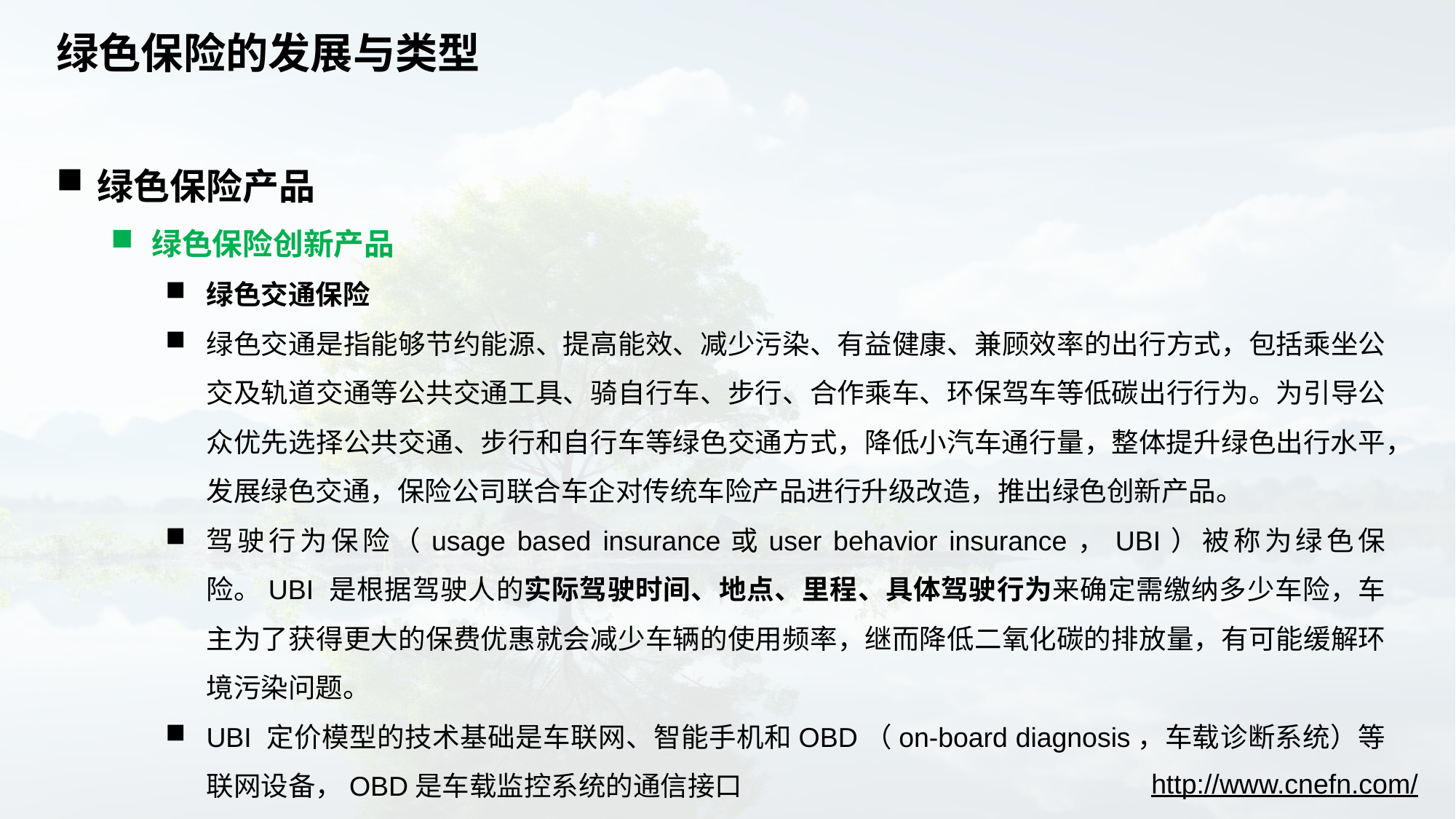

# 绿色保险的发展与类型
绿色保险产品
绿色保险创新产品
绿色交通保险
绿色交通是指能够节约能源、提高能效、减少污染、有益健康、兼顾效率的出行方式，包括乘坐公交及轨道交通等公共交通工具、骑自行车、步行、合作乘车、环保驾车等低碳出行行为。为引导公众优先选择公共交通、步行和自行车等绿色交通方式，降低小汽车通行量，整体提升绿色出行水平，发展绿色交通，保险公司联合车企对传统车险产品进行升级改造，推出绿色创新产品。
驾驶行为保险（usage based insurance或user behavior insurance，UBI）被称为绿色保险。UBI 是根据驾驶人的实际驾驶时间、地点、里程、具体驾驶行为来确定需缴纳多少车险，车主为了获得更大的保费优惠就会减少车辆的使用频率，继而降低二氧化碳的排放量，有可能缓解环境污染问题。
UBI 定价模型的技术基础是车联网、智能手机和OBD（on-board diagnosis，车载诊断系统）等联网设备，OBD是车载监控系统的通信接口